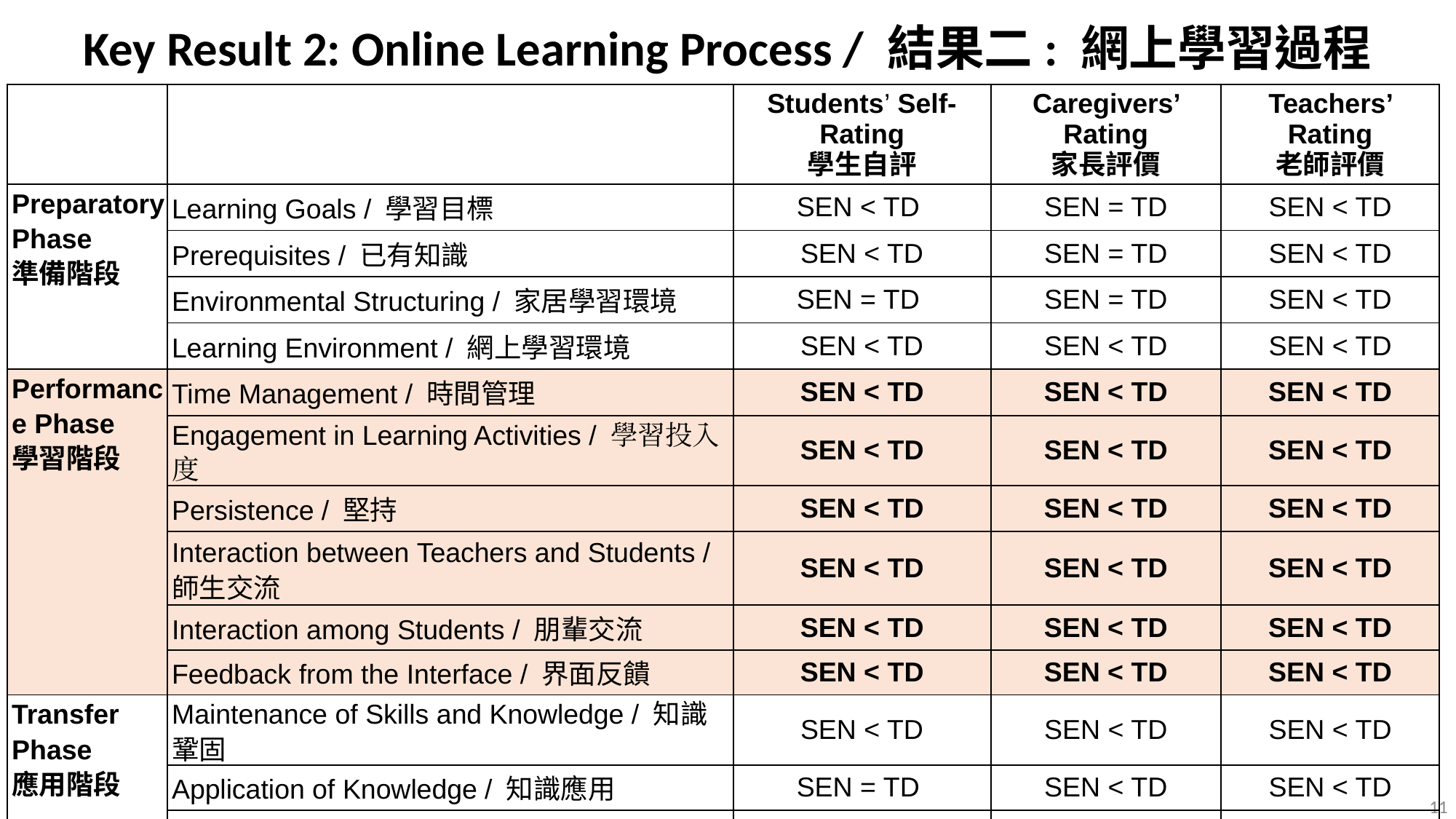

Key Result 2: Online Learning Process / 結果二: 網上學習過程
|  |  | Students’ Self-Rating 學生自評 | Caregivers’ Rating 家長評價 | Teachers’ Rating 老師評價 |
| --- | --- | --- | --- | --- |
| Preparatory Phase 準備階段 | Learning Goals / 學習目標 | SEN < TD | SEN = TD | SEN < TD |
|  | Prerequisites / 已有知識 | SEN < TD | SEN = TD | SEN < TD |
|  | Environmental Structuring / 家居學習環境 | SEN = TD | SEN = TD | SEN < TD |
|  | Learning Environment / 網上學習環境 | SEN < TD | SEN < TD | SEN < TD |
| Performance Phase 學習階段 | Time Management / 時間管理 | SEN < TD | SEN < TD | SEN < TD |
|  | Engagement in Learning Activities / 學習投入度 | SEN < TD | SEN < TD | SEN < TD |
|  | Persistence / 堅持 | SEN < TD | SEN < TD | SEN < TD |
|  | Interaction between Teachers and Students / 師生交流 | SEN < TD | SEN < TD | SEN < TD |
|  | Interaction among Students / 朋輩交流 | SEN < TD | SEN < TD | SEN < TD |
|  | Feedback from the Interface / 界面反饋 | SEN < TD | SEN < TD | SEN < TD |
| Transfer Phase 應用階段 | Maintenance of Skills and Knowledge / 知識鞏固 | SEN < TD | SEN < TD | SEN < TD |
|  | Application of Knowledge / 知識應用 | SEN = TD | SEN < TD | SEN < TD |
|  | Meaning of Learning / 學習意義 | SEN = TD | SEN < TD | SEN < TD |
11